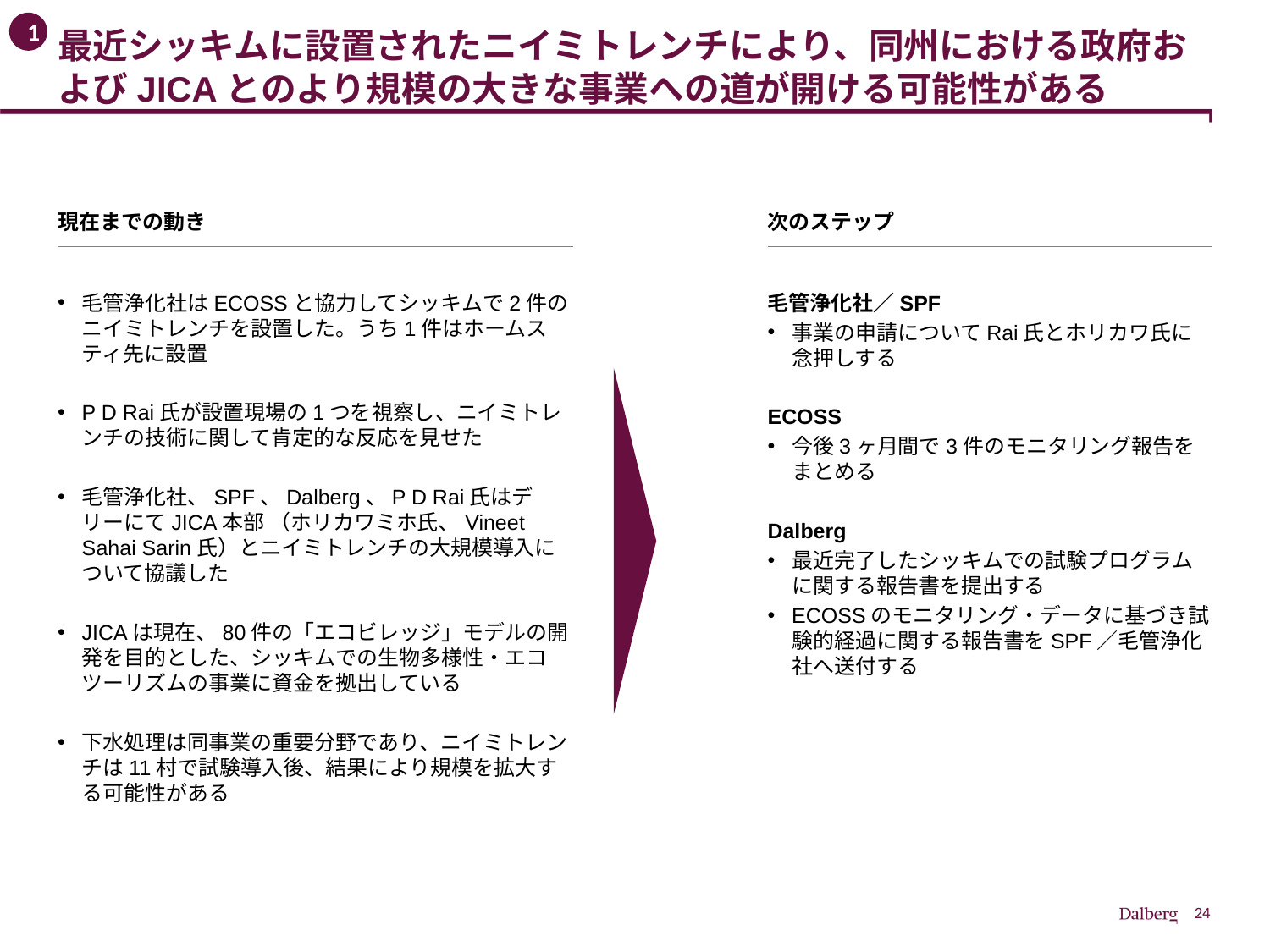

# 最近シッキムに設置されたニイミトレンチにより、同州における政府およびJICAとのより規模の大きな事業への道が開ける可能性がある
1
現在までの動き
次のステップ
毛管浄化社はECOSSと協力してシッキムで2件のニイミトレンチを設置した。うち1件はホームスティ先に設置

P D Rai氏が設置現場の1つを視察し、ニイミトレンチの技術に関して肯定的な反応を見せた

毛管浄化社、SPF、Dalberg、P D Rai氏はデリーにてJICA本部 （ホリカワミホ氏、Vineet Sahai Sarin氏）とニイミトレンチの大規模導入について協議した

JICAは現在、80件の「エコビレッジ」モデルの開発を目的とした、シッキムでの生物多様性・エコツーリズムの事業に資金を拠出している

下水処理は同事業の重要分野であり、ニイミトレンチは11村で試験導入後、結果により規模を拡大する可能性がある
毛管浄化社／SPF
事業の申請についてRai氏とホリカワ氏に念押しする

ECOSS
今後3ヶ月間で3件のモニタリング報告をまとめる

Dalberg
最近完了したシッキムでの試験プログラムに関する報告書を提出する
ECOSSのモニタリング・データに基づき試験的経過に関する報告書をSPF／毛管浄化社へ送付する